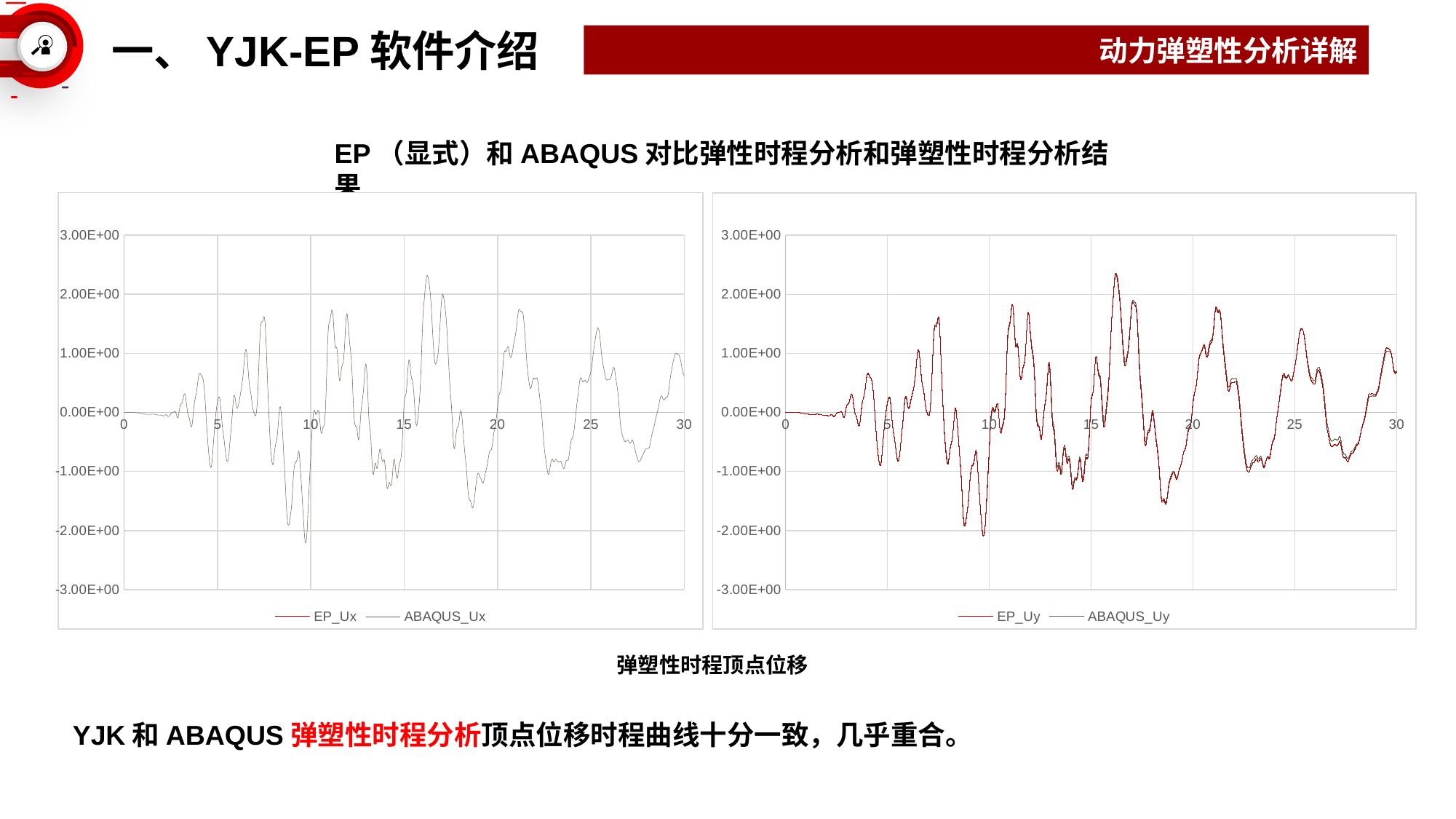

一、YJK-EP软件介绍
动力弹塑性分析详解

EP（显式）和ABAQUS对比弹性时程分析和弹塑性时程分析结果

### Chart

| Category | EP_Ux | ABAQUS_Ux |
|---|---|---|

### Chart

| Category | EP_Uy | ABAQUS_Uy |
|---|---|---|
弹塑性时程顶点位移
YJK和ABAQUS弹塑性时程分析顶点位移时程曲线十分一致，几乎重合。